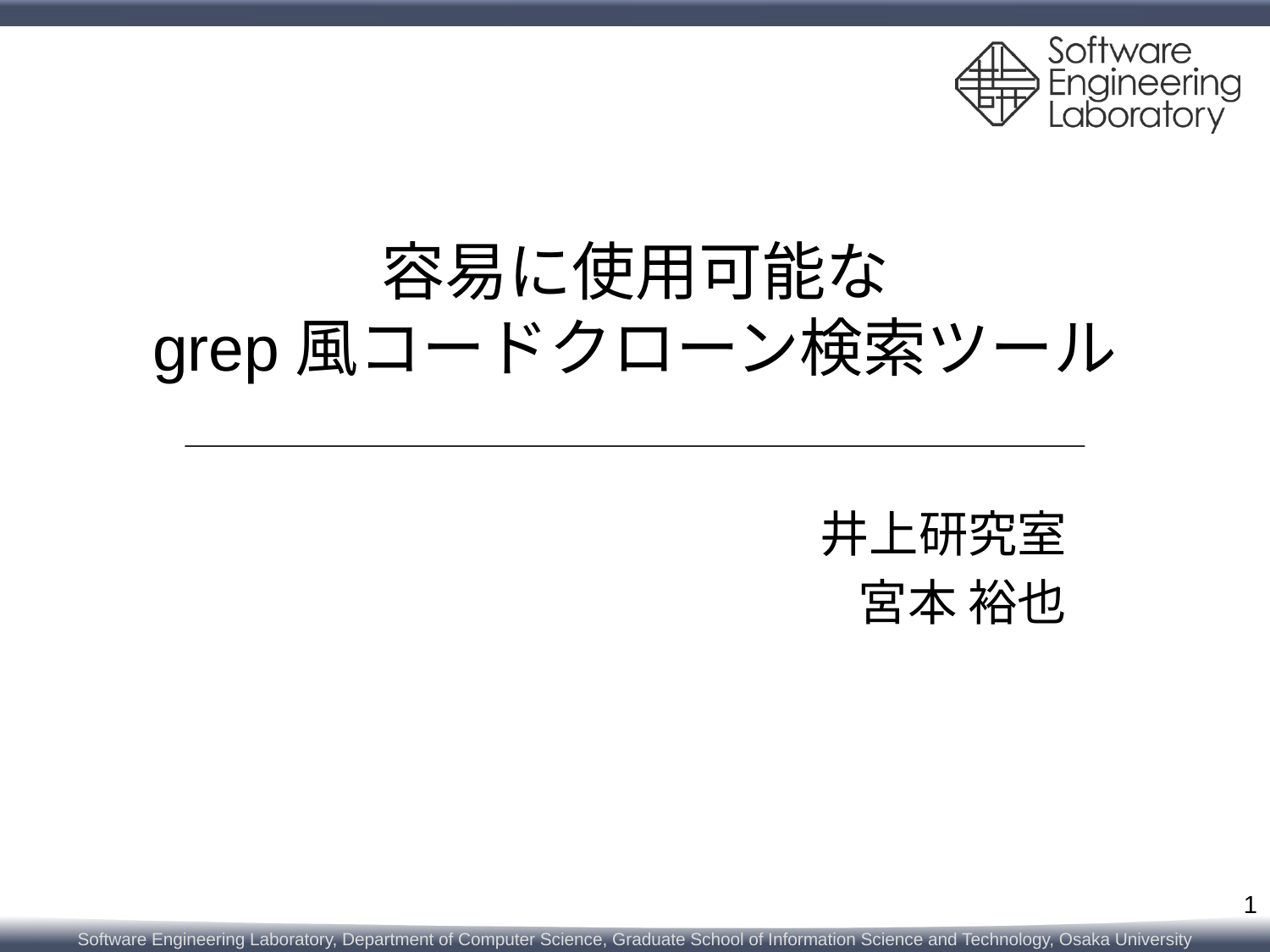

# 容易に使用可能な grep風コードクローン検索ツール
井上研究室
宮本 裕也
1